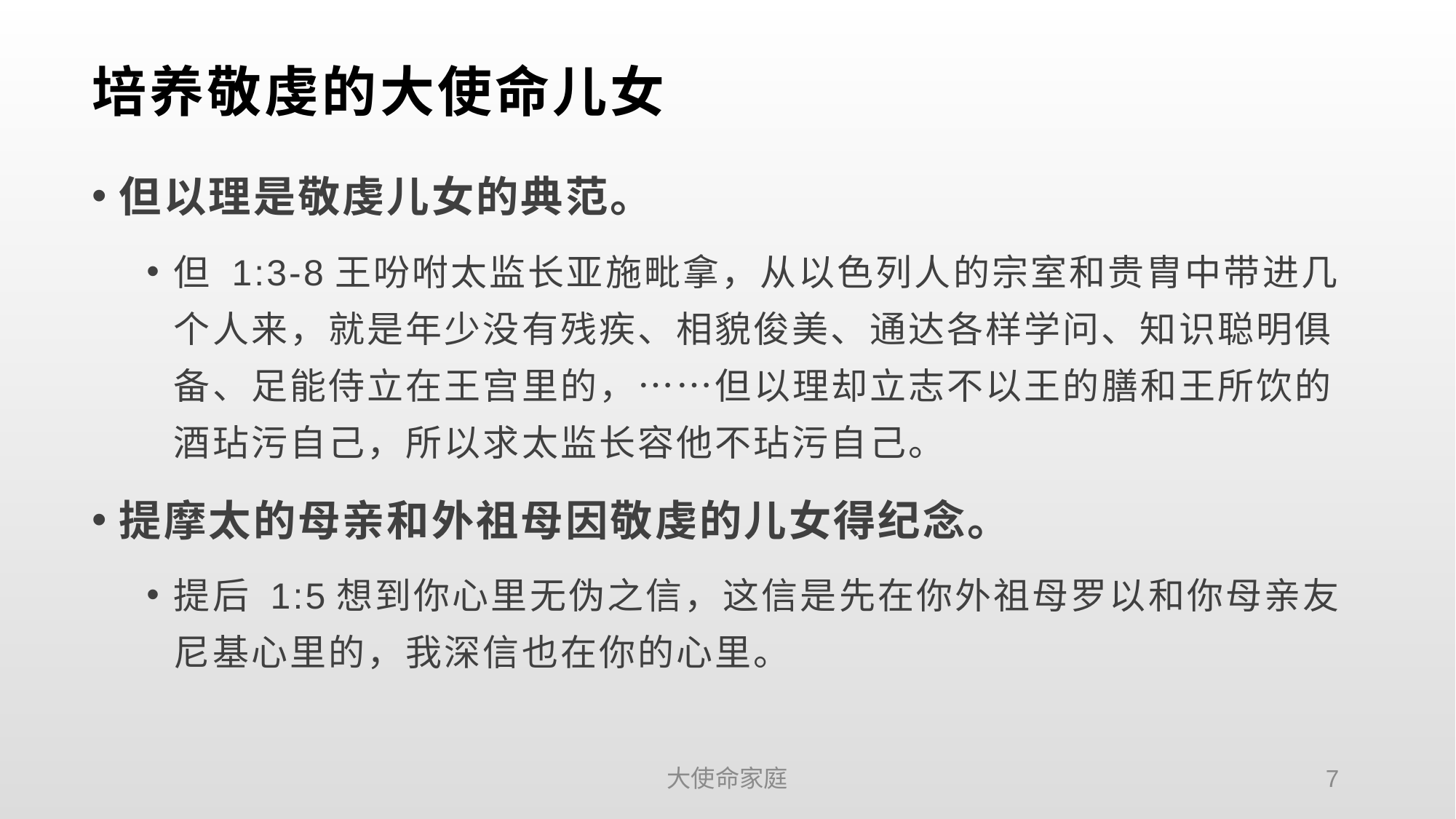

# 培养敬虔的大使命儿女
但以理是敬虔儿女的典范。
但 1:3-8王吩咐太监长亚施毗拿，从以色列人的宗室和贵胄中带进几个人来，就是年少没有残疾、相貌俊美、通达各样学问、知识聪明俱备、足能侍立在王宫里的，……但以理却立志不以王的膳和王所饮的酒玷污自己，所以求太监长容他不玷污自己。
提摩太的母亲和外祖母因敬虔的儿女得纪念。
提后 1:5想到你心里无伪之信，这信是先在你外祖母罗以和你母亲友尼基心里的，我深信也在你的心里。
大使命家庭
7